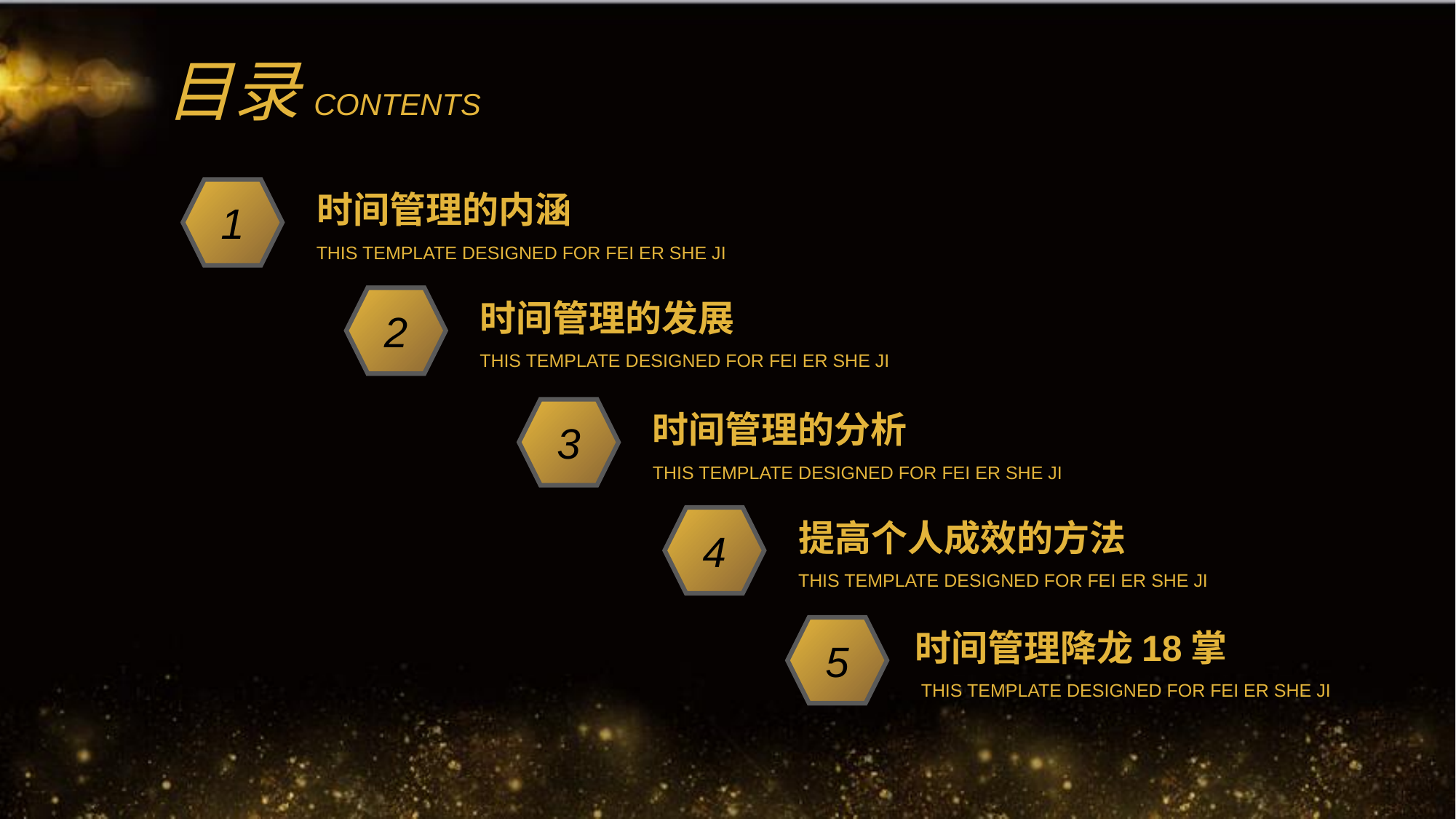

目录 CONTENTS
1
时间管理的内涵
THIS TEMPLATE DESIGNED FOR FEI ER SHE JI
2
时间管理的发展
THIS TEMPLATE DESIGNED FOR FEI ER SHE JI
3
时间管理的分析
THIS TEMPLATE DESIGNED FOR FEI ER SHE JI
4
提高个人成效的方法
THIS TEMPLATE DESIGNED FOR FEI ER SHE JI
5
时间管理降龙18掌
THIS TEMPLATE DESIGNED FOR FEI ER SHE JI